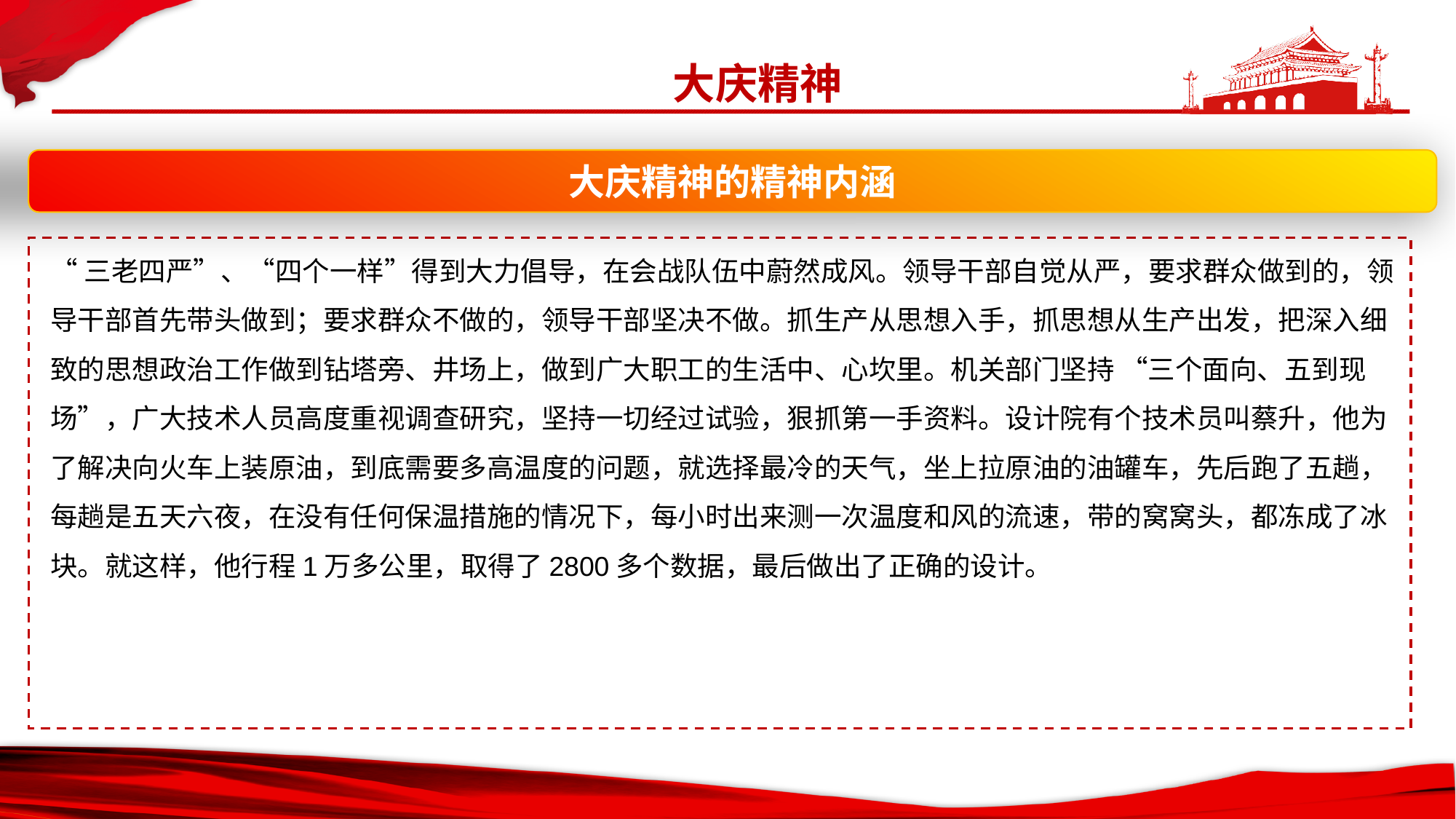

大庆精神
大庆精神的精神内涵
“三老四严”、“四个一样”得到大力倡导，在会战队伍中蔚然成风。领导干部自觉从严，要求群众做到的，领导干部首先带头做到；要求群众不做的，领导干部坚决不做。抓生产从思想入手，抓思想从生产出发，把深入细致的思想政治工作做到钻塔旁、井场上，做到广大职工的生活中、心坎里。机关部门坚持 “三个面向、五到现场”，广大技术人员高度重视调查研究，坚持一切经过试验，狠抓第一手资料。设计院有个技术员叫蔡升，他为了解决向火车上装原油，到底需要多高温度的问题，就选择最冷的天气，坐上拉原油的油罐车，先后跑了五趟，每趟是五天六夜，在没有任何保温措施的情况下，每小时出来测一次温度和风的流速，带的窝窝头，都冻成了冰块。就这样，他行程1万多公里，取得了2800多个数据，最后做出了正确的设计。